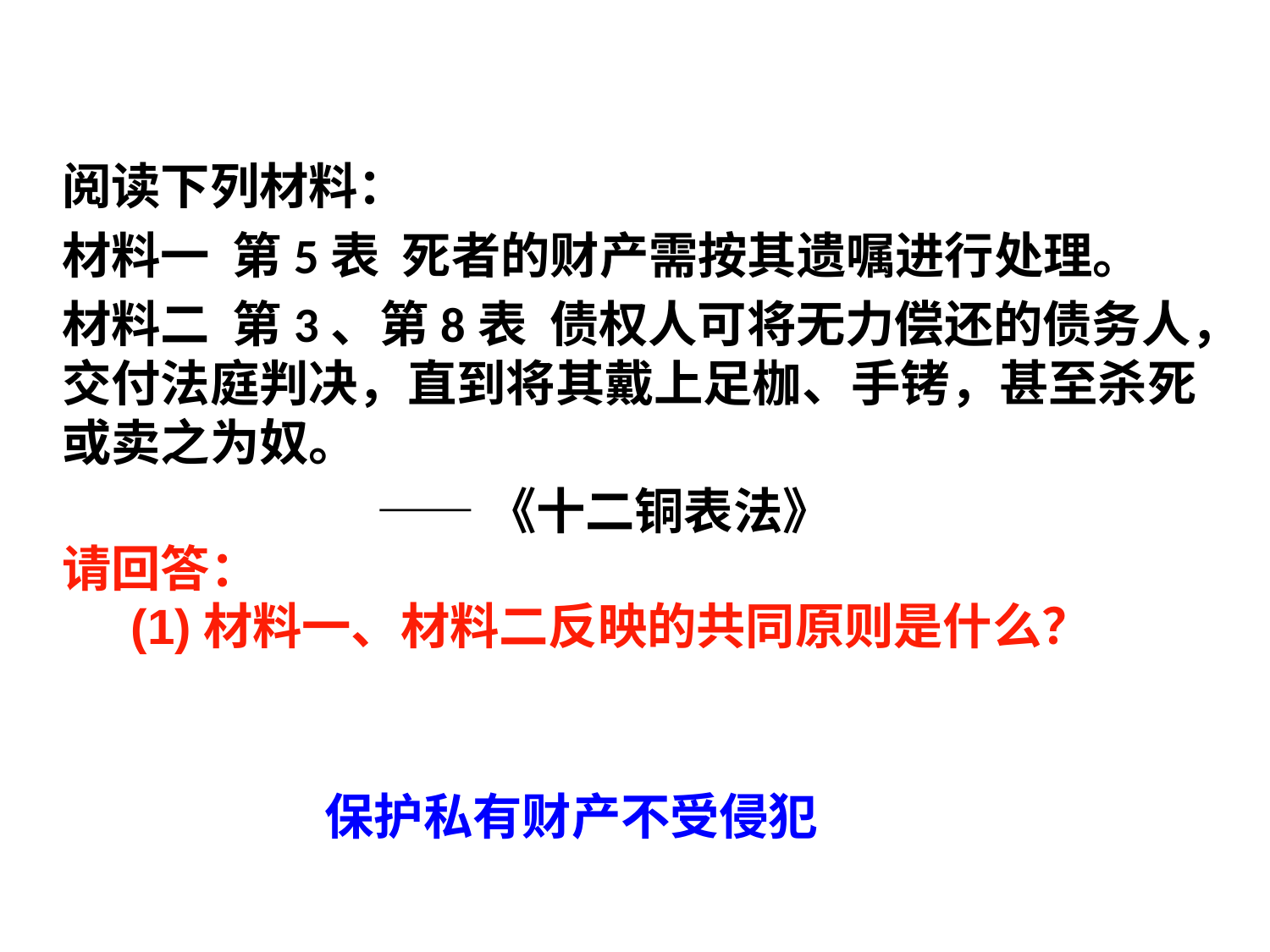

阅读下列材料：
材料一  第5表  死者的财产需按其遗嘱进行处理。
材料二  第3、第8表  债权人可将无力偿还的债务人，交付法庭判决，直到将其戴上足枷、手铐，甚至杀死或卖之为奴。
                            ——《十二铜表法》
请回答：
     (1)材料一、材料二反映的共同原则是什么？

保护私有财产不受侵犯